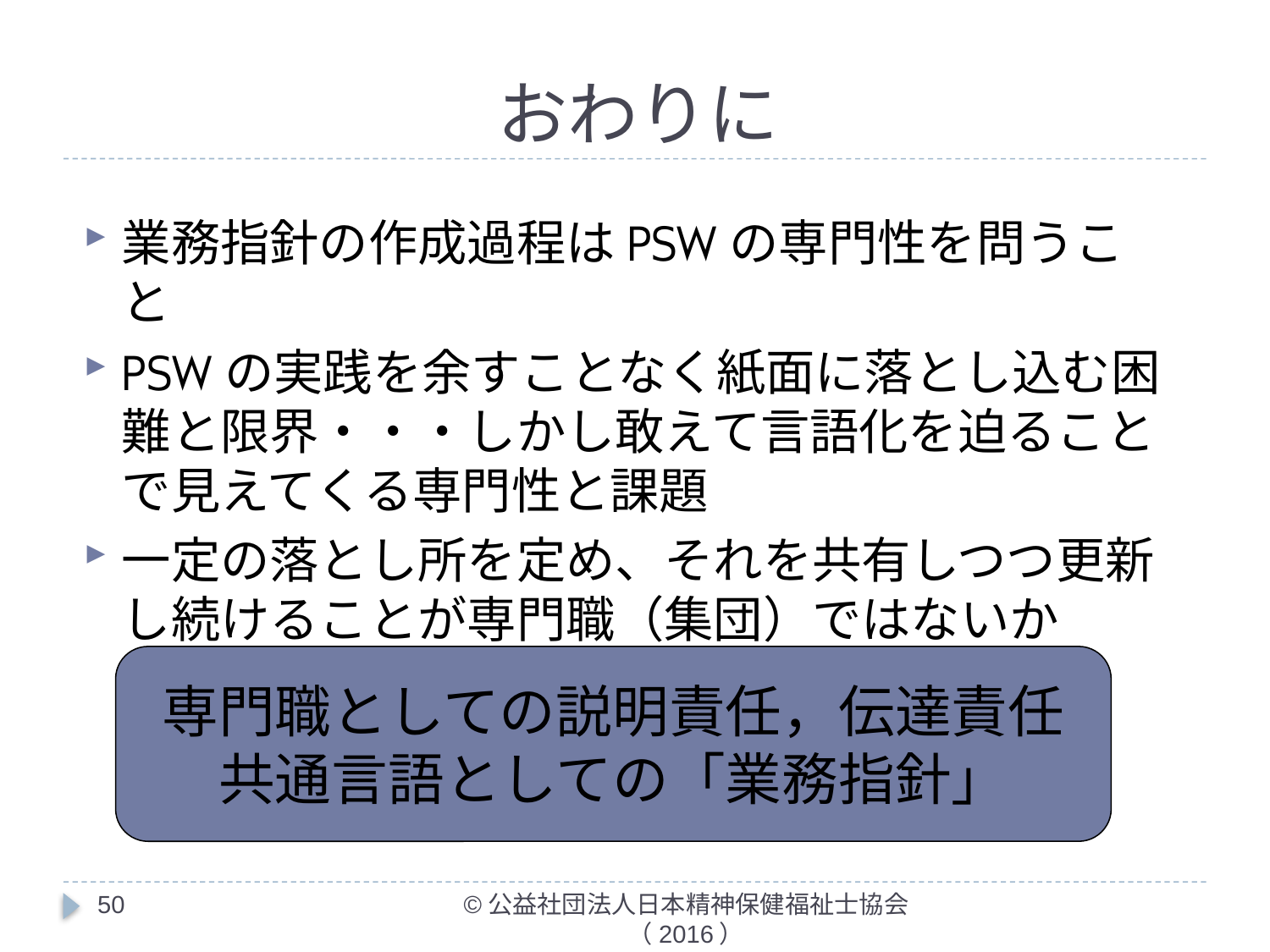

# おわりに
業務指針の作成過程はPSWの専門性を問うこと
PSWの実践を余すことなく紙面に落とし込む困難と限界・・・しかし敢えて言語化を迫ることで見えてくる専門性と課題
一定の落とし所を定め、それを共有しつつ更新し続けることが専門職（集団）ではないか

専門職としての説明責任，伝達責任
共通言語としての「業務指針」
50
©公益社団法人日本精神保健福祉士協会（2016）